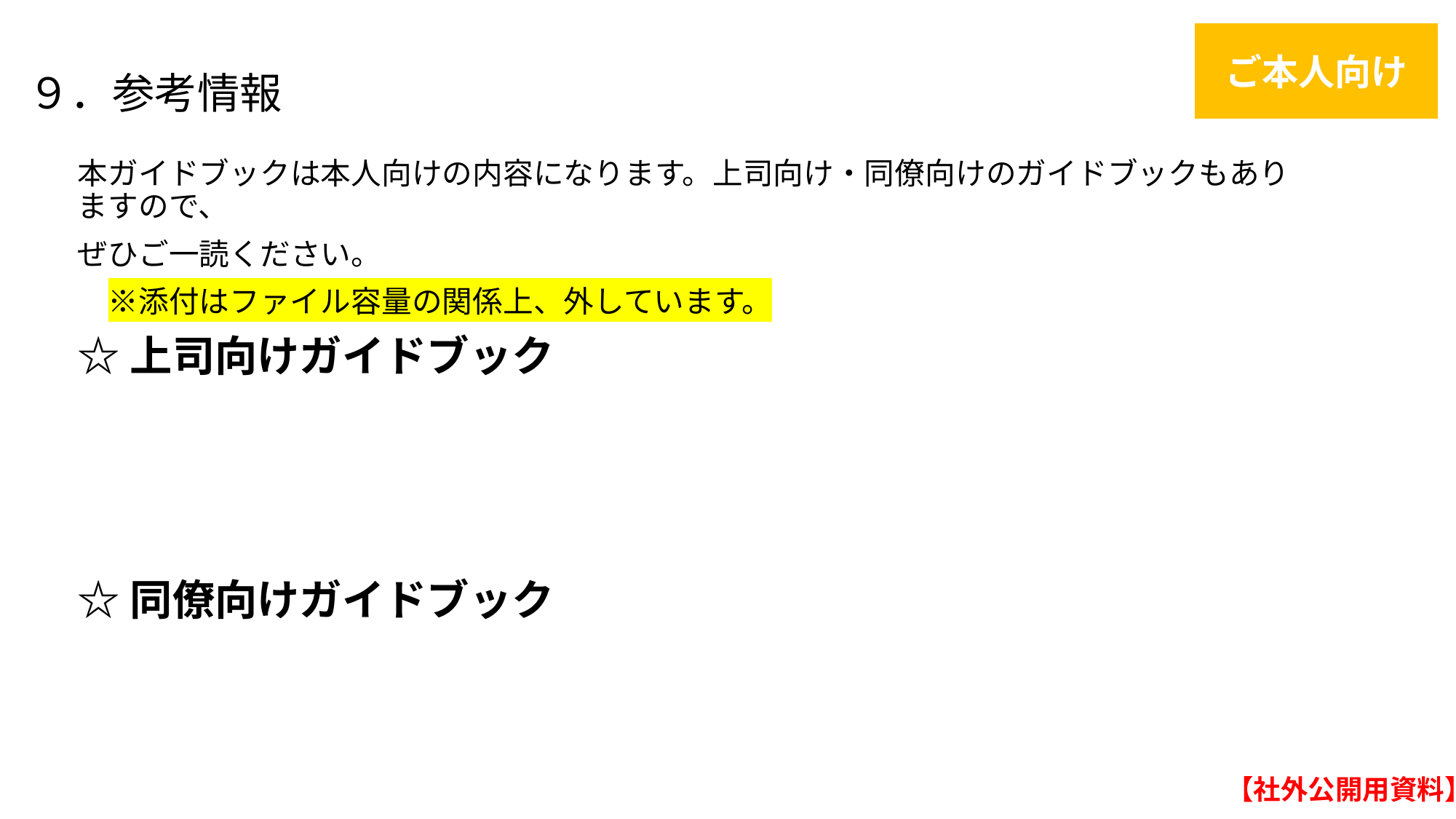

# ９．参考情報
ご本人向け
本ガイドブックは本人向けの内容になります。上司向け・同僚向けのガイドブックもありますので、
ぜひご一読ください。
　※添付はファイル容量の関係上、外しています。
☆上司向けガイドブック

☆同僚向けガイドブック
【社外公開用資料】